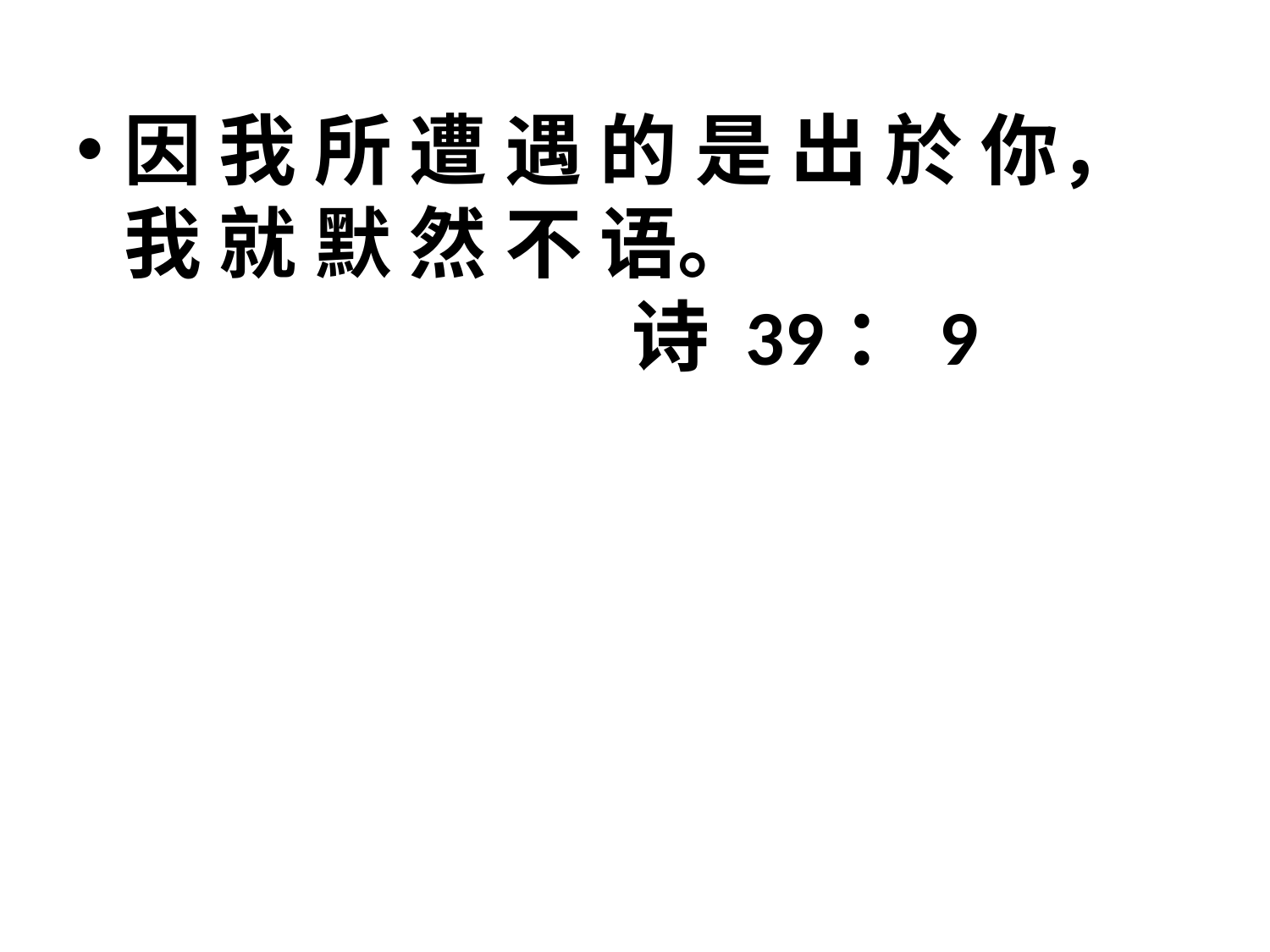

因 我 所 遭 遇 的 是 出 於 你， 我 就 默 然 不 语。								诗 39：9